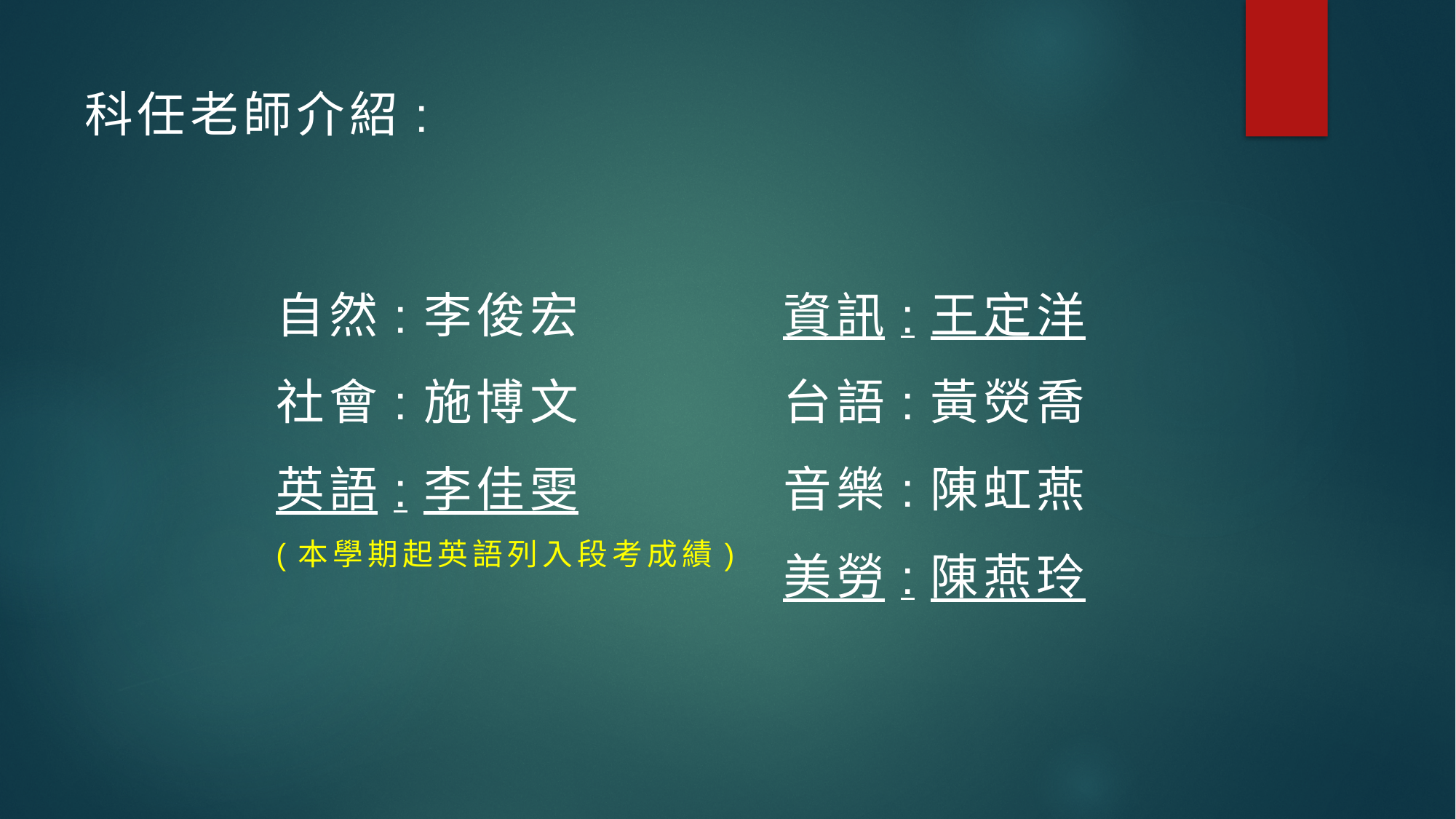

科任老師介紹:
自然:李俊宏
社會:施博文
英語:李佳雯
(本學期起英語列入段考成績)

資訊:王定洋
台語:黃熒喬
音樂:陳虹燕
美勞:陳燕玲